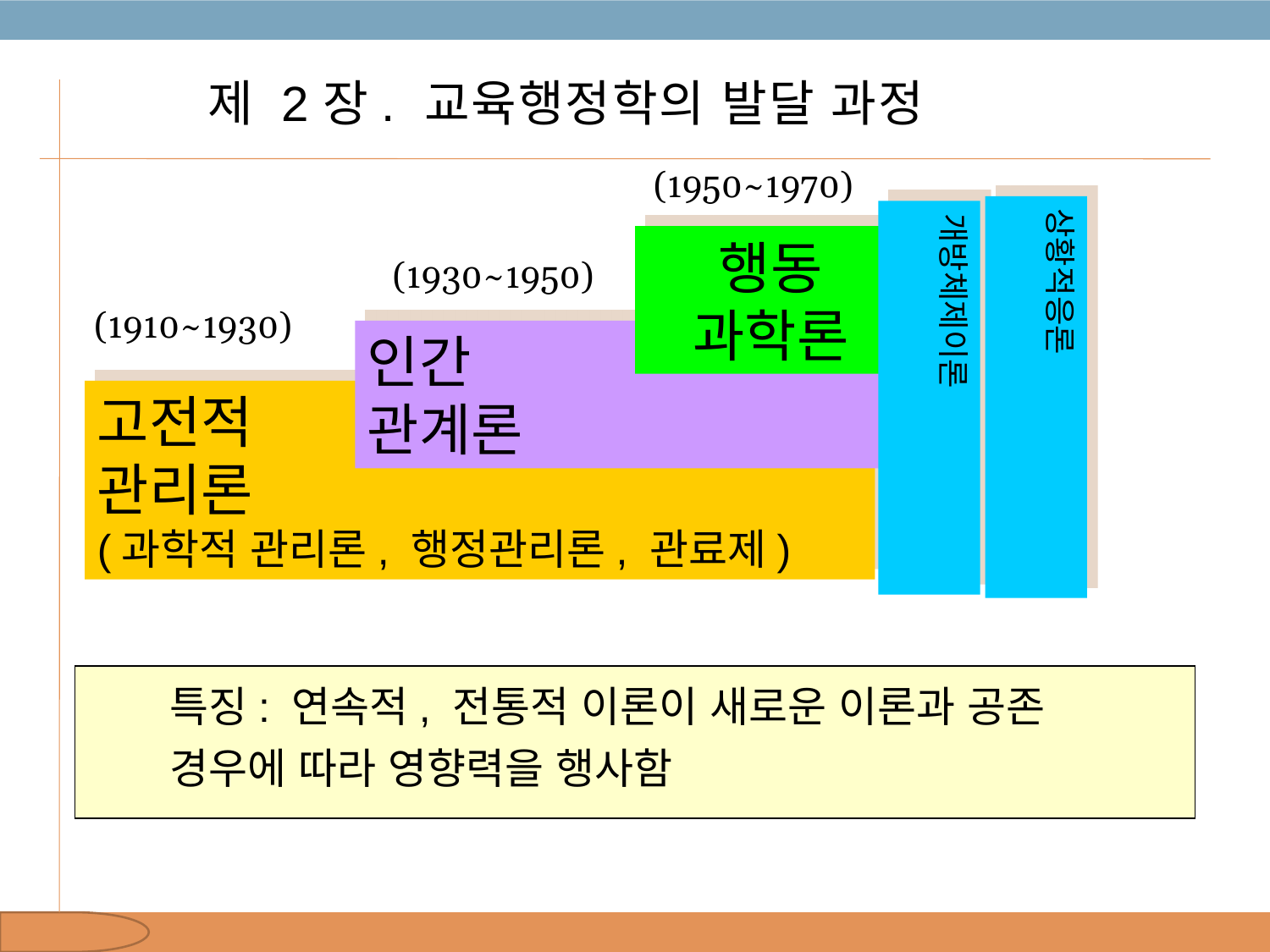

제 2장. 교육행정학의 발달 과정
(1950~1970)
상황적응론
개방체제이론
행동
과학론
(1930~1950)
(1910~1930)
인간
관계론
고전적
관리론
(과학적 관리론, 행정관리론, 관료제)

특징: 연속적, 전통적 이론이 새로운 이론과 공존
경우에 따라 영향력을 행사함